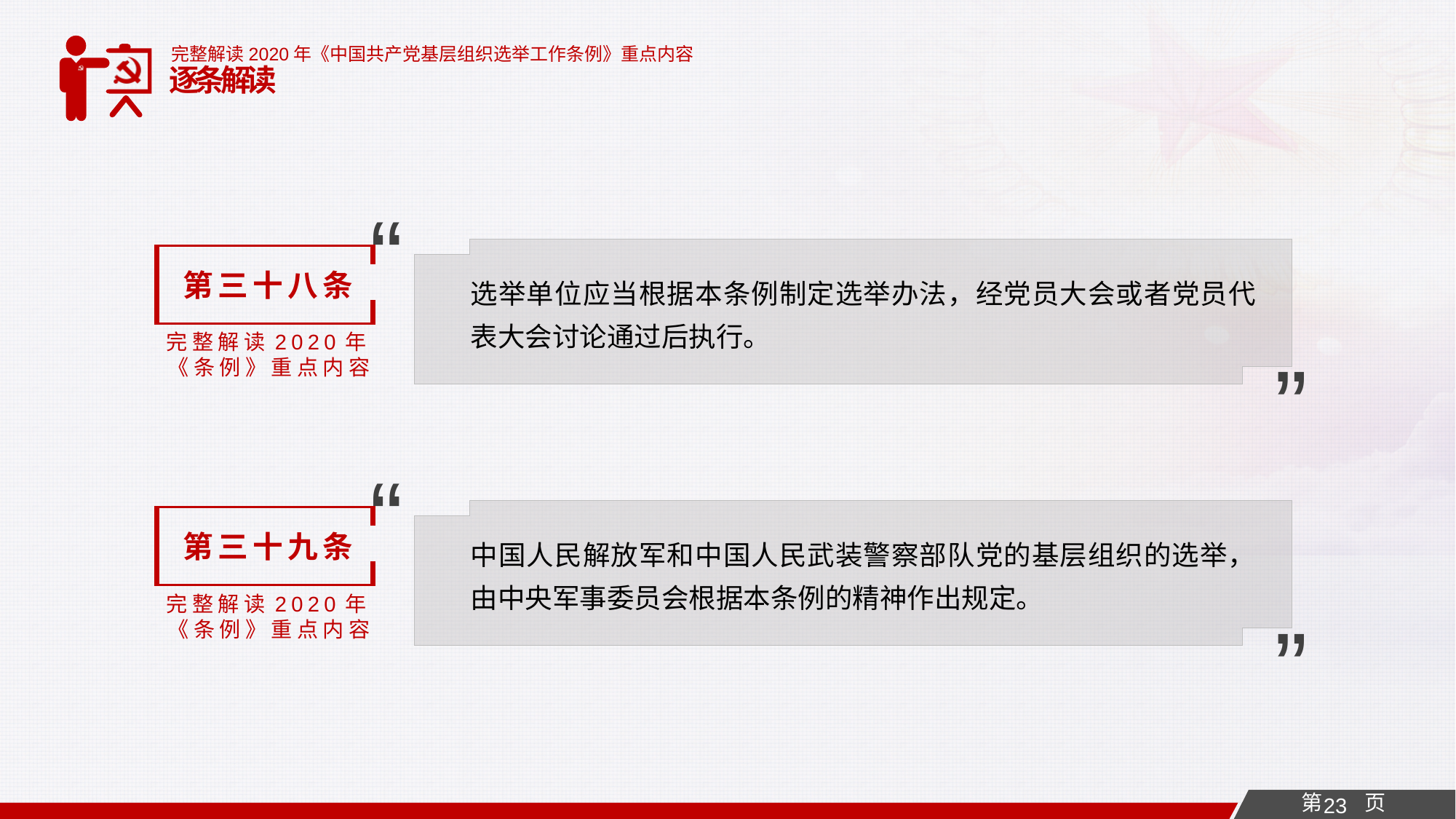

完整解读2020年《中国共产党基层组织选举工作条例》重点内容
逐条解读

“
“

第三十八条
完整解读2020年《条例》重点内容
选举单位应当根据本条例制定选举办法，经党员大会或者党员代表大会讨论通过后执行。

“
“

第三十九条
完整解读2020年《条例》重点内容
中国人民解放军和中国人民武装警察部队党的基层组织的选举，由中央军事委员会根据本条例的精神作出规定。